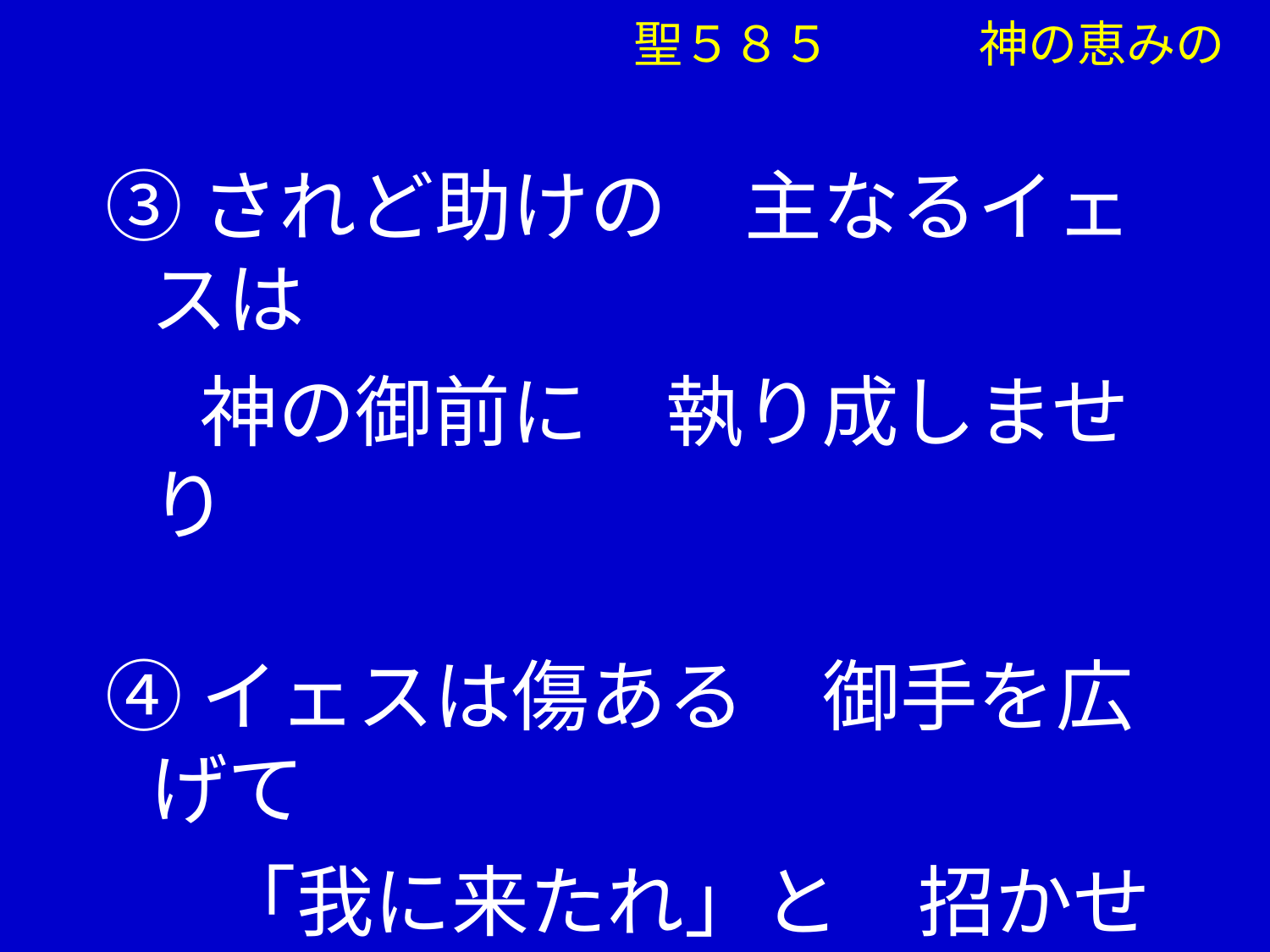

聖５８５　　　神の恵みの
③されど助けの　主なるイェスは
　 神の御前に　執り成しませり

④イェスは傷ある　御手を広げて
 　「我に来たれ」と　招かせたもう